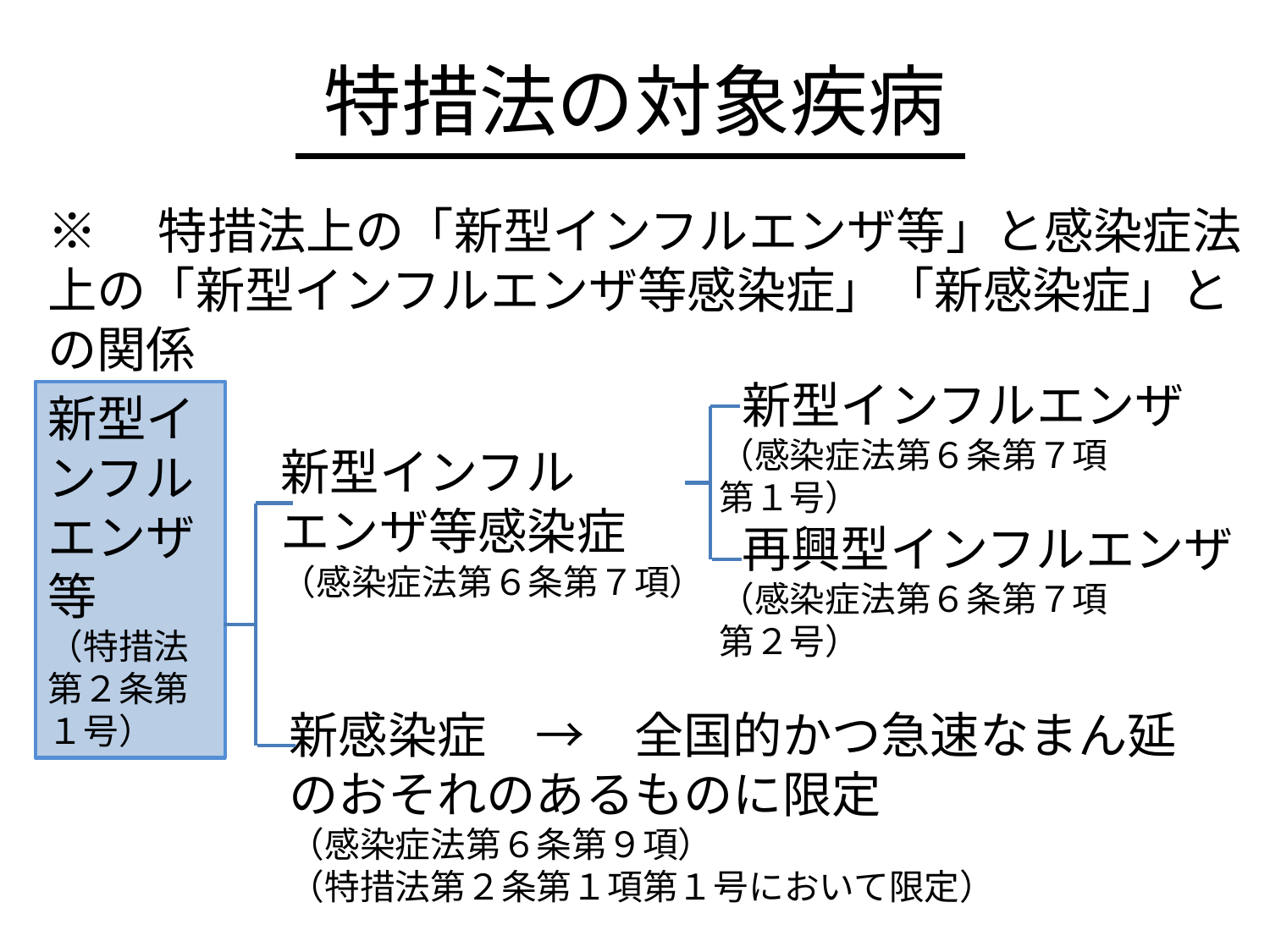

特措法の対象疾病
※　特措法上の「新型インフルエンザ等」と感染症法上の「新型インフルエンザ等感染症」「新感染症」との関係
 新型インフルエンザ
（感染症法第６条第７項
第１号）
 再興型インフルエンザ
（感染症法第６条第７項
第２号）
新型インフルエンザ等
（特措法第２条第１号）
新型インフル
エンザ等感染症
（感染症法第６条第７項）
新感染症　→　全国的かつ急速なまん延
のおそれのあるものに限定
（感染症法第６条第９項）
（特措法第２条第１項第１号において限定）